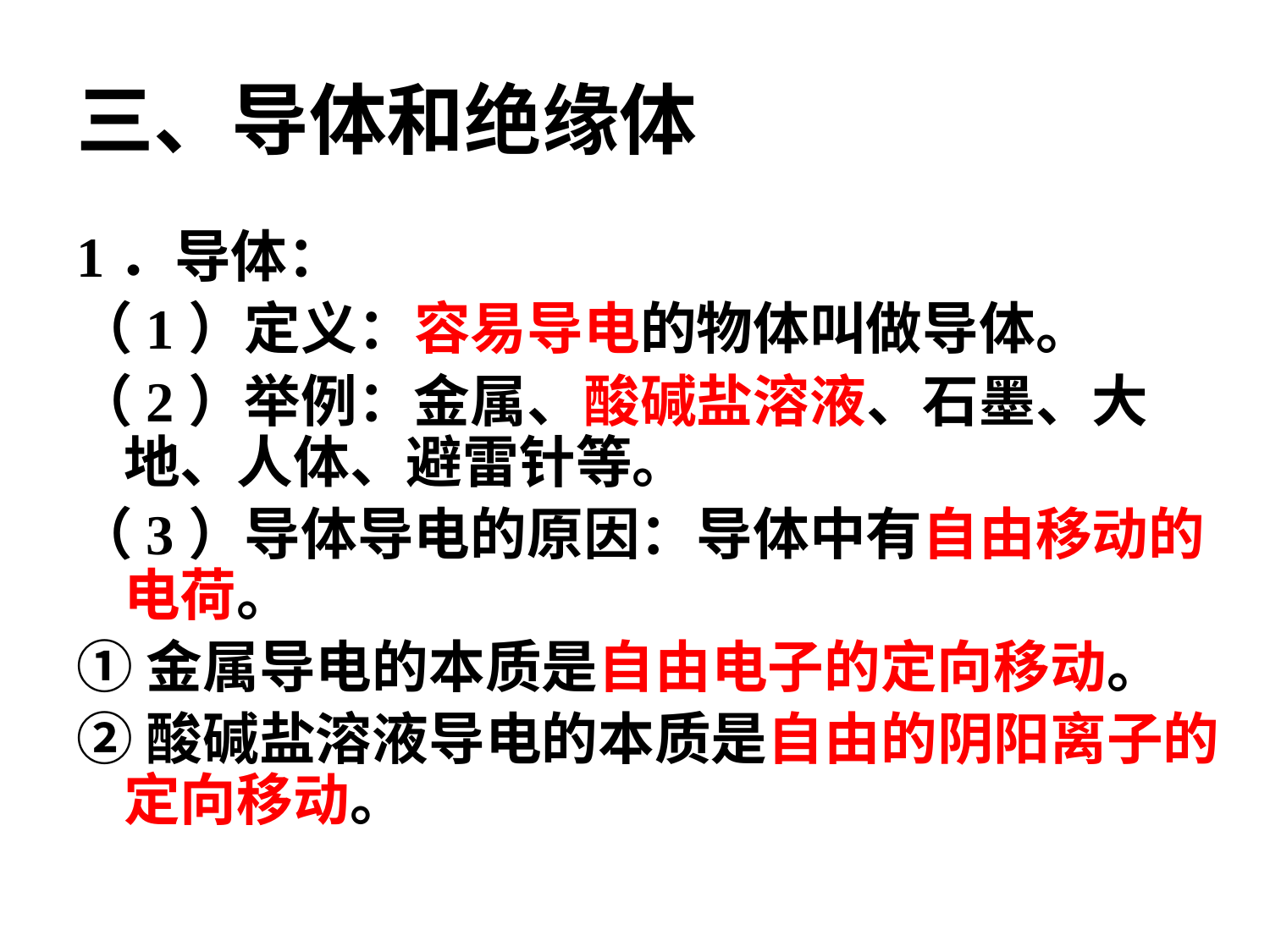

# 三、导体和绝缘体
1．导体：
（1）定义：容易导电的物体叫做导体。
（2）举例：金属、酸碱盐溶液、石墨、大地、人体、避雷针等。
（3）导体导电的原因：导体中有自由移动的电荷。
①金属导电的本质是自由电子的定向移动。
②酸碱盐溶液导电的本质是自由的阴阳离子的定向移动。